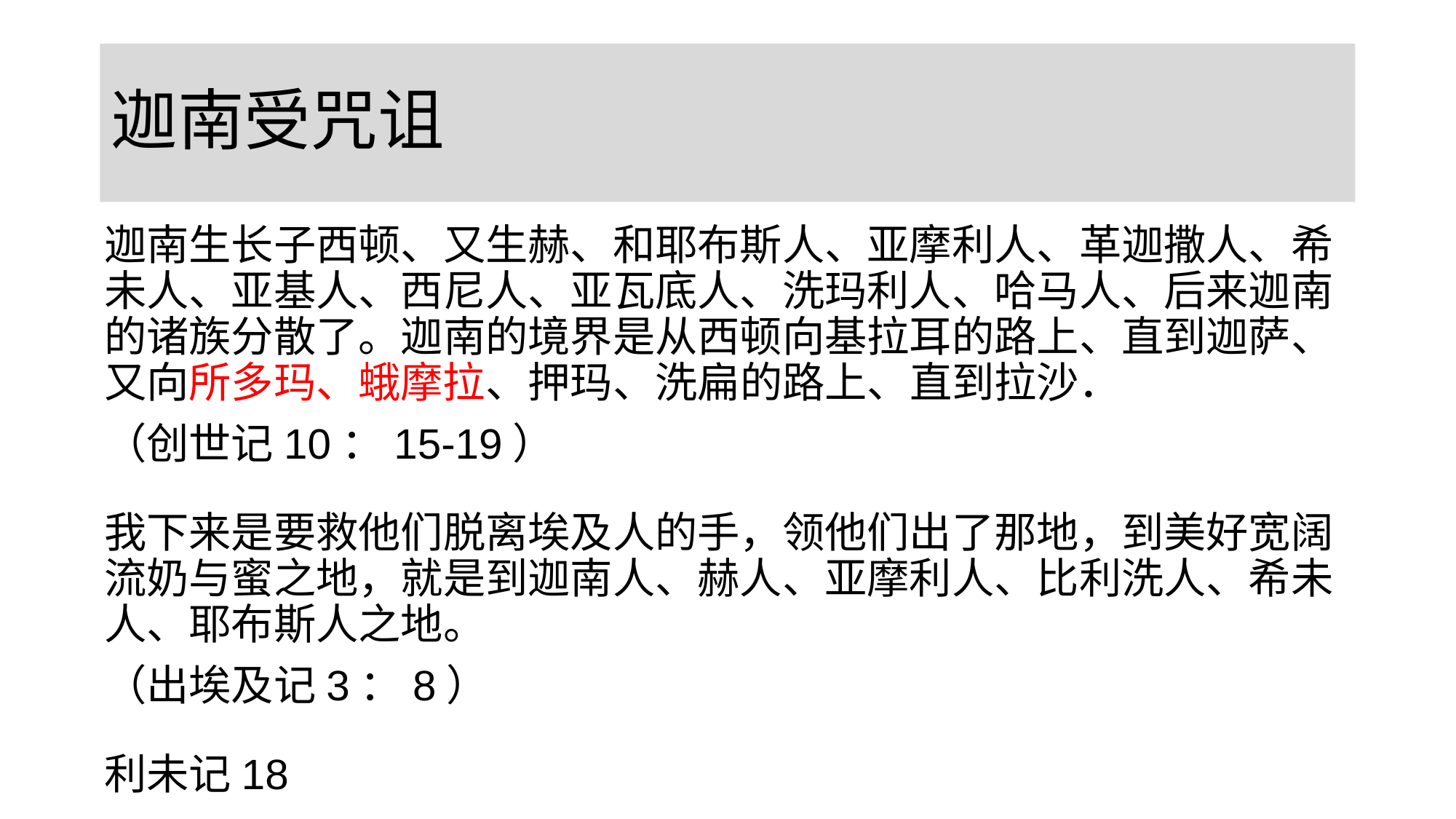

# 迦南受咒诅
迦南生长子西顿、又生赫、和耶布斯人、亚摩利人、革迦撒人、希未人、亚基人、西尼人、亚瓦底人、洗玛利人、哈马人、后来迦南的诸族分散了。迦南的境界是从西顿向基拉耳的路上、直到迦萨、又向所多玛、蛾摩拉、押玛、洗扁的路上、直到拉沙．
（创世记10：15-19）

我下来是要救他们脱离埃及人的手，领他们出了那地，到美好宽阔流奶与蜜之地，就是到迦南人、赫人、亚摩利人、比利洗人、希未人、耶布斯人之地。
（出埃及记3：8）

利未记18